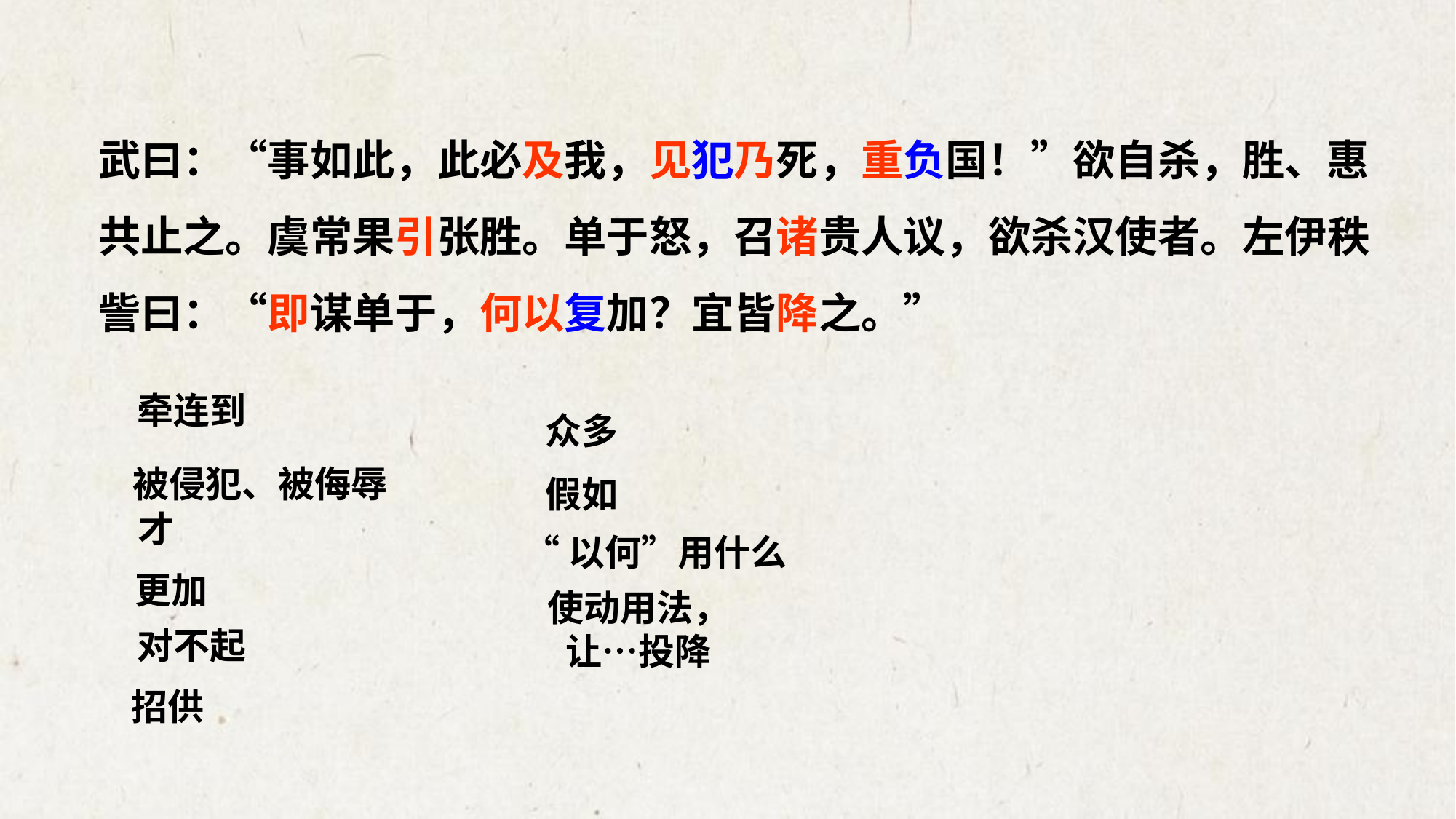

武曰：“事如此，此必及我，见犯乃死，重负国！”欲自杀，胜、惠共止之。虞常果引张胜。单于怒，召诸贵人议，欲杀汉使者。左伊秩訾曰：“即谋单于，何以复加？宜皆降之。”
牵连到
众多
被侵犯、被侮辱
假如
才
“以何”用什么
更加
使动用法，
让…投降
对不起
招供